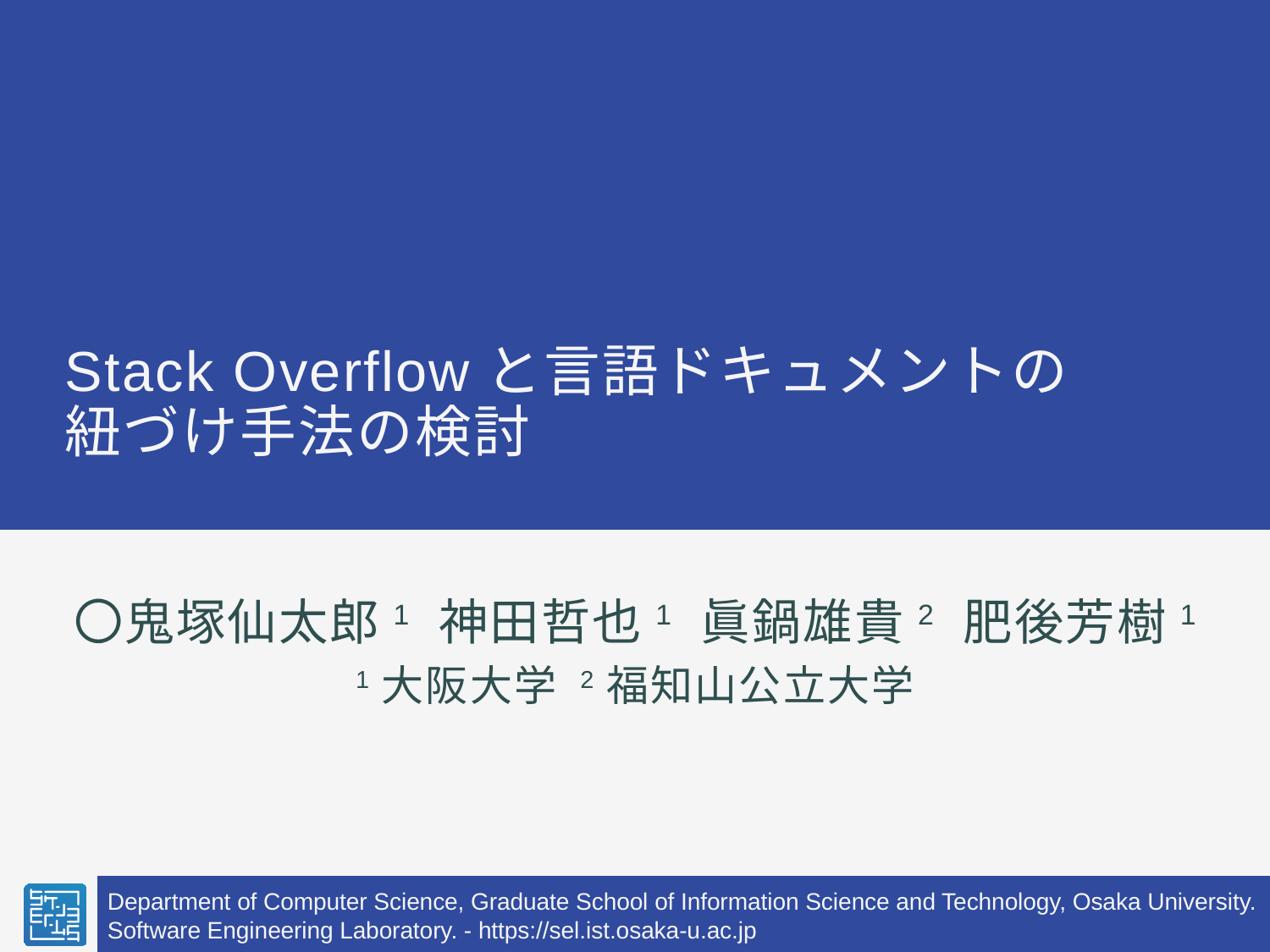

# Stack Overflowと言語ドキュメントの 紐づけ手法の検討
〇鬼塚仙太郎1 神田哲也1 眞鍋雄貴2 肥後芳樹1
1大阪大学 2福知山公立大学